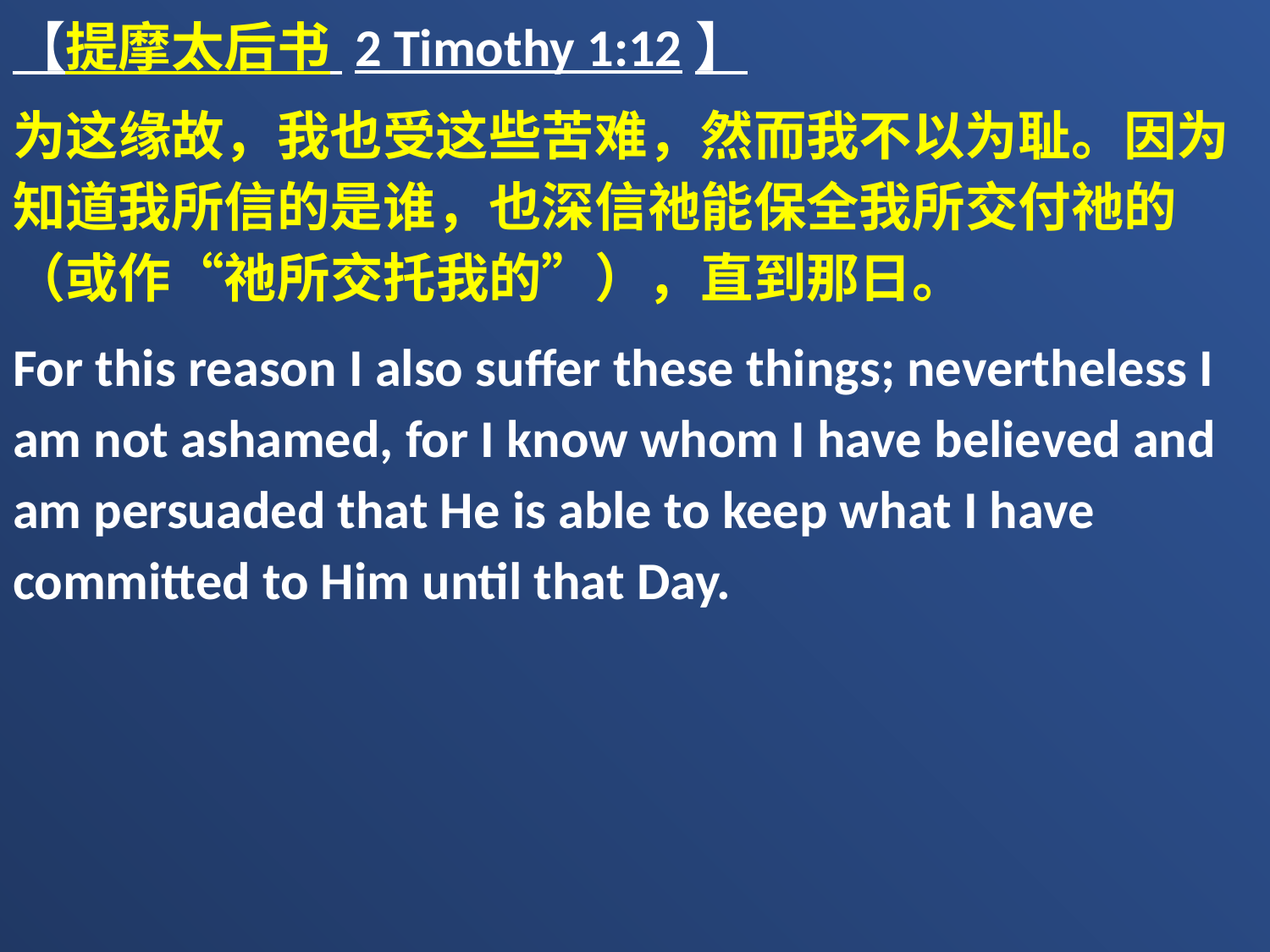

【提摩太后书 2 Timothy 1:12】
为这缘故，我也受这些苦难，然而我不以为耻。因为知道我所信的是谁，也深信祂能保全我所交付祂的（或作“祂所交托我的”），直到那日。
For this reason I also suffer these things; nevertheless I am not ashamed, for I know whom I have believed and am persuaded that He is able to keep what I have committed to Him until that Day.